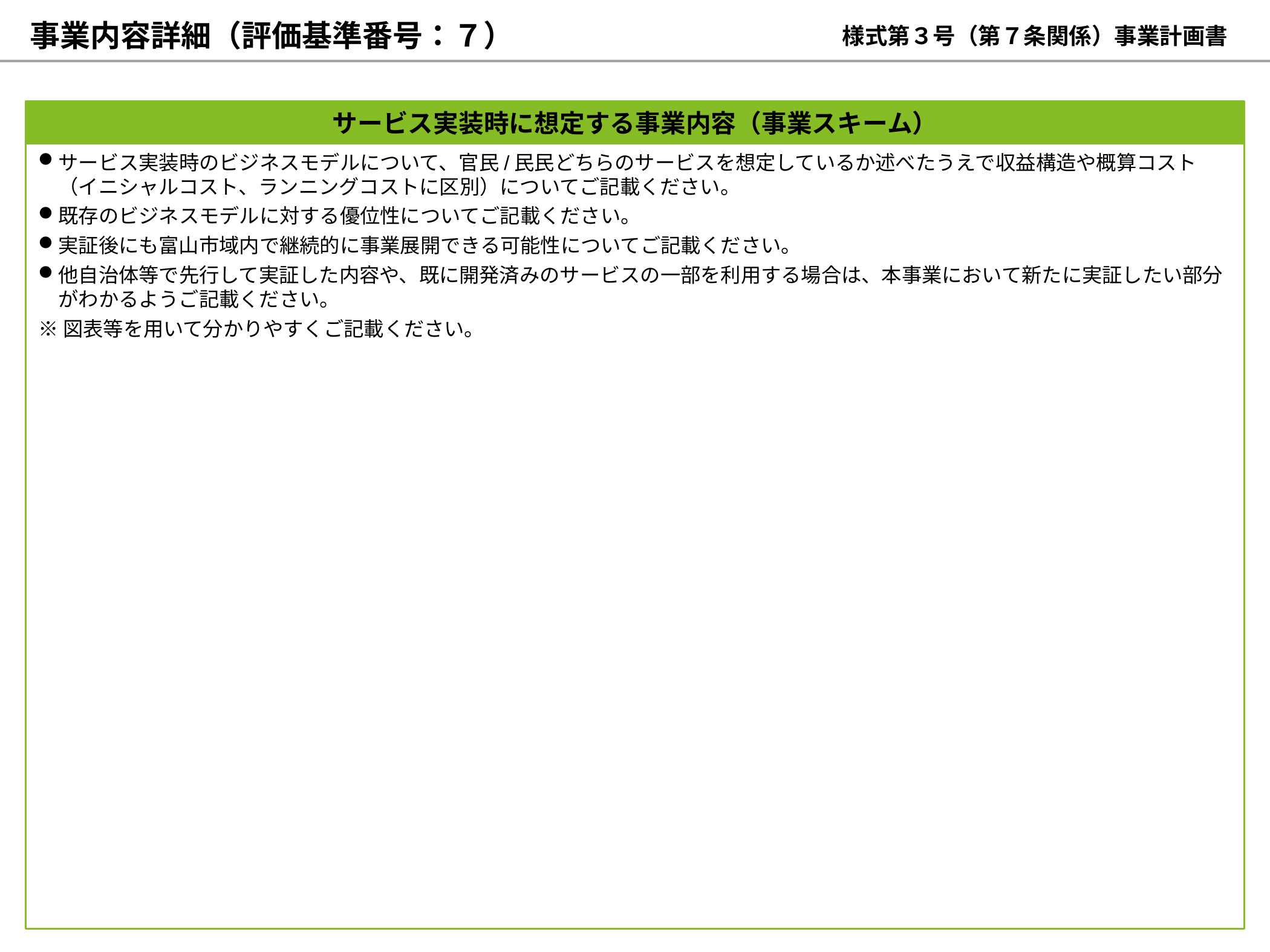

事業内容詳細（評価基準番号：７）
様式第３号（第７条関係）事業計画書

サービス実装時に想定する事業内容（事業スキーム）
サービス実装時のビジネスモデルについて、官民/民民どちらのサービスを想定しているか述べたうえで収益構造や概算コスト（イニシャルコスト、ランニングコストに区別）についてご記載ください。
既存のビジネスモデルに対する優位性についてご記載ください。
実証後にも富山市域内で継続的に事業展開できる可能性についてご記載ください。
他自治体等で先行して実証した内容や、既に開発済みのサービスの一部を利用する場合は、本事業において新たに実証したい部分がわかるようご記載ください。
※図表等を用いて分かりやすくご記載ください。